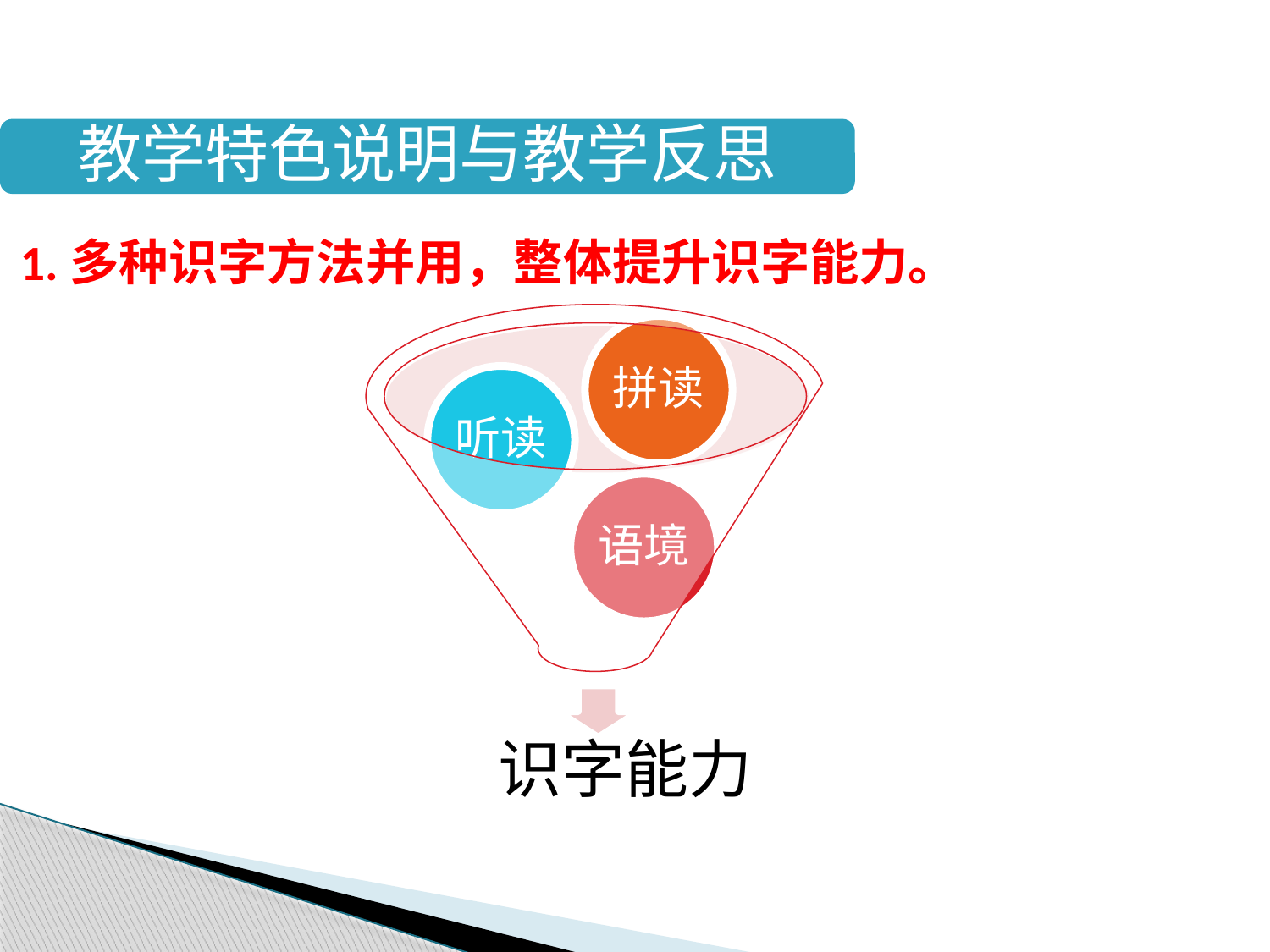

教学特色说明与教学反思
1.多种识字方法并用，整体提升识字能力。
识字能力
语境
听读
拼读